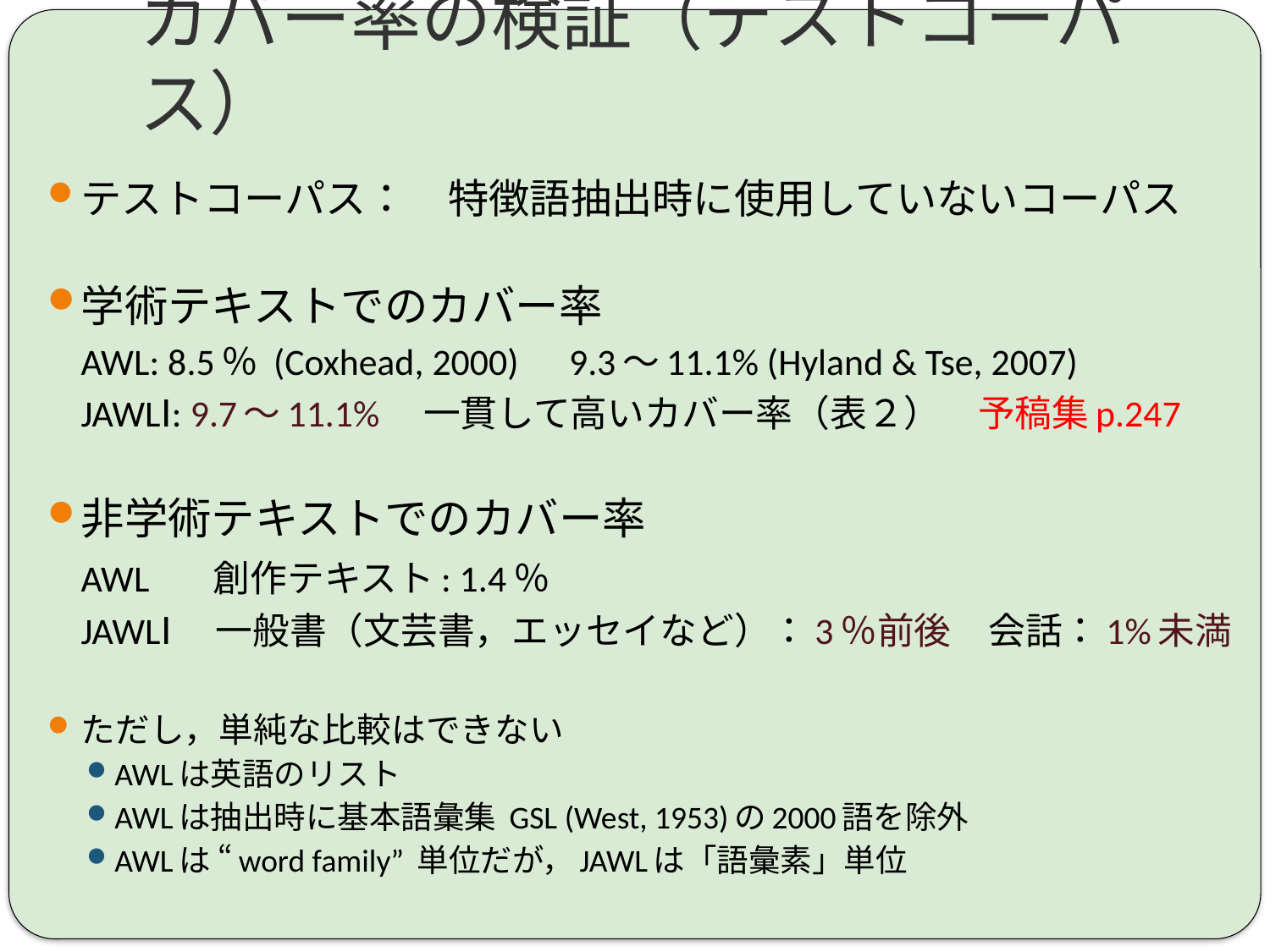

# カバー率の検証（テストコーパス）
テストコーパス：　特徴語抽出時に使用していないコーパス

学術テキストでのカバー率
	AWL: 8.5％ (Coxhead, 2000)　9.3～11.1% (Hyland & Tse, 2007)
	JAWLⅠ: 9.7～11.1%　一貫して高いカバー率（表２）　予稿集p.247

非学術テキストでのカバー率
	AWL	　創作テキスト: 1.4％
	JAWLⅠ　一般書（文芸書，エッセイなど）：3％前後　会話：1%未満

ただし，単純な比較はできない
AWLは英語のリスト
AWLは抽出時に基本語彙集 GSL (West, 1953)の2000語を除外
AWLは “word family” 単位だが，JAWLは「語彙素」単位